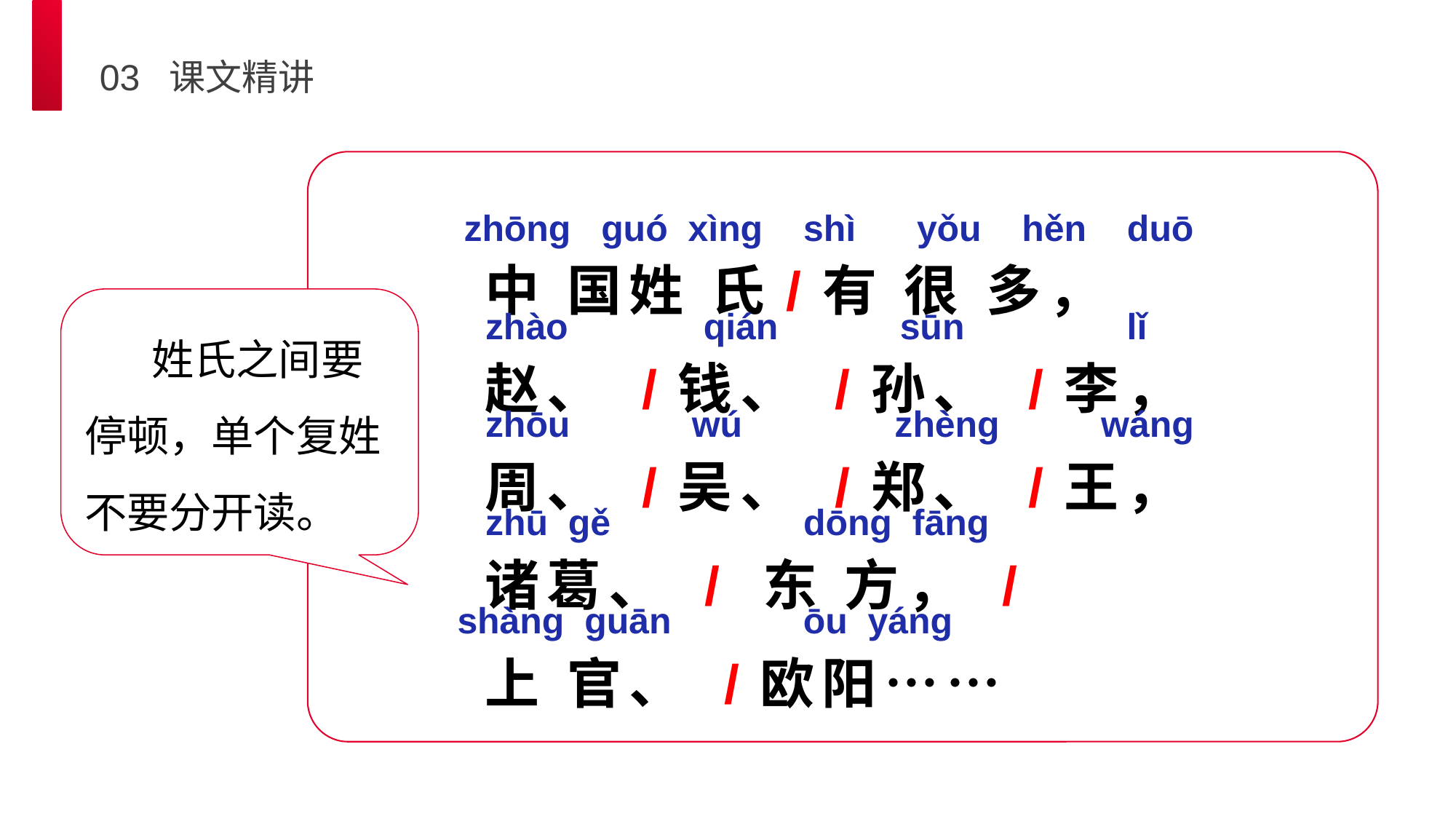

03  课文精讲

zhōnɡ   ɡuó  xìnɡ    shì      yǒu    hěn    duō
中 国姓 氏/有 很 多，
赵、 /钱、 /孙、 /李，
周、 /吴、 /郑、 /王，
诸葛、 / 东 方， /
上 官、 /欧阳……
      姓氏之间要停顿，单个复姓不要分开读。
zhào               qián            sūn                lǐ
zhōu            wú               zhènɡ          wánɡ
zhū  ɡě                   dōnɡ  fānɡ
shànɡ  ɡuān             ōu  yánɡ